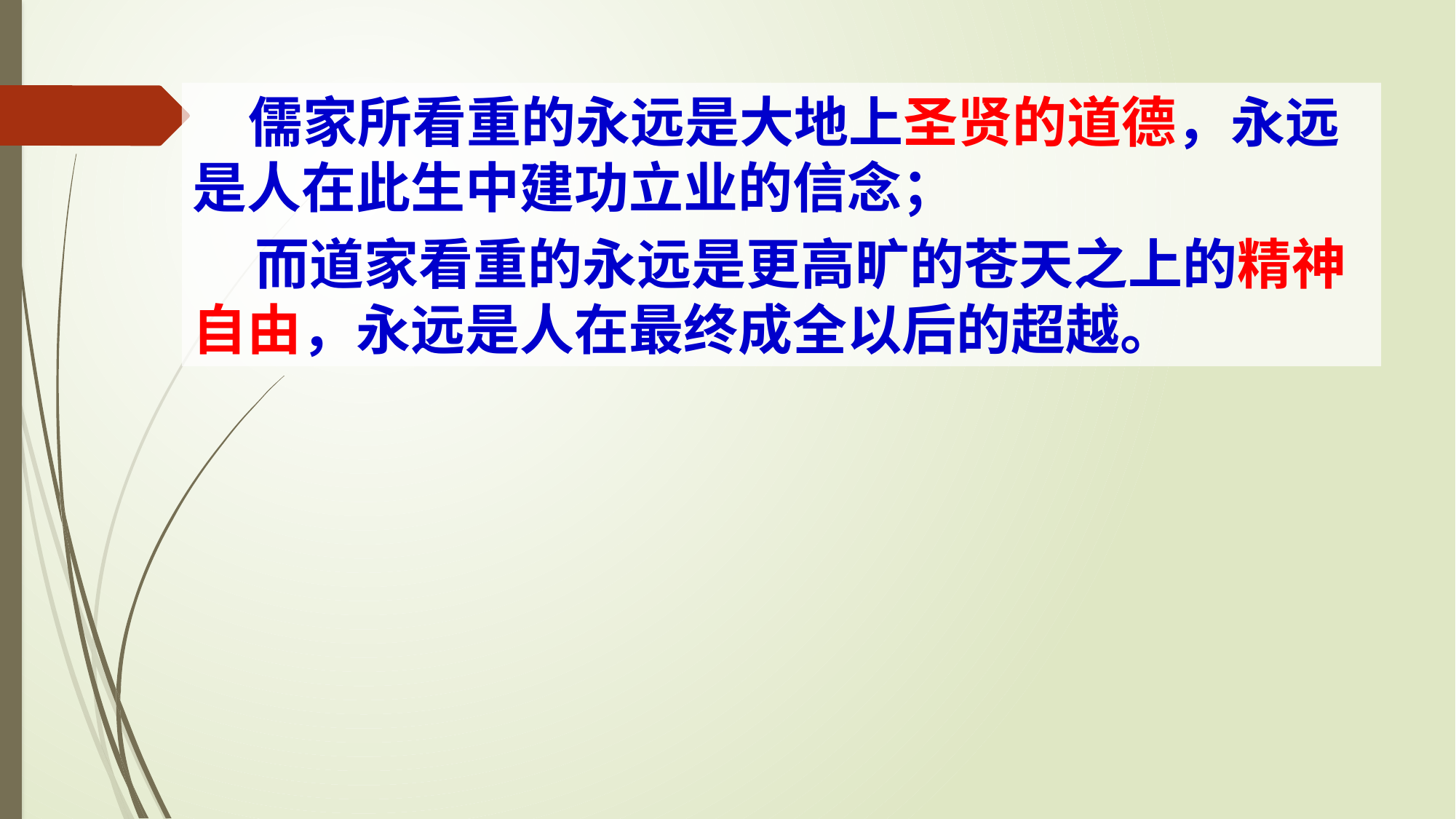

儒家所看重的永远是大地上圣贤的道德，永远是人在此生中建功立业的信念；
    而道家看重的永远是更高旷的苍天之上的精神自由，永远是人在最终成全以后的超越。